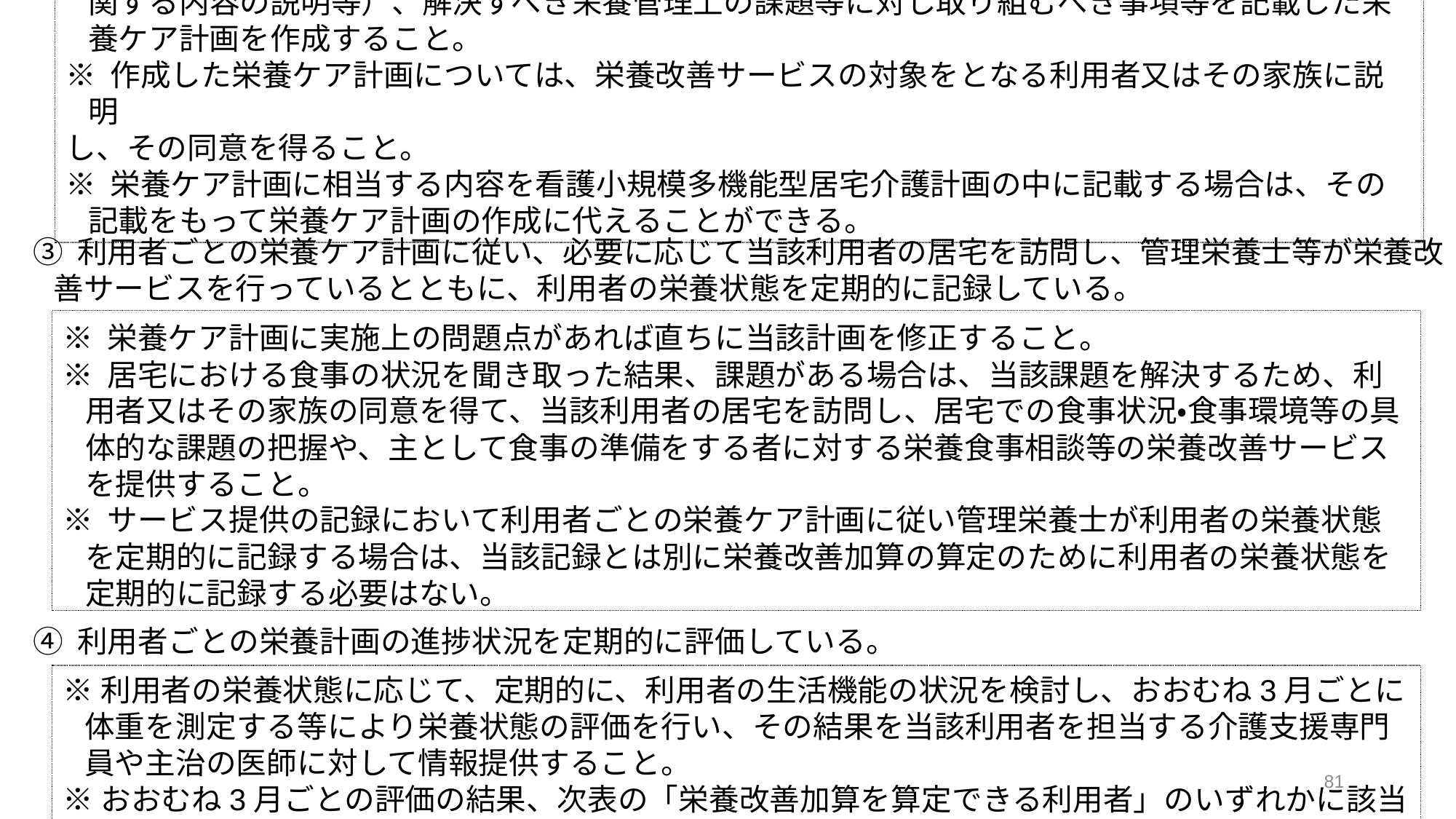

関する内容の説明等）、解決すべき栄養管理上の課題等に対し取り組むべき事項等を記載した栄養ケア計画を作成すること。
※ 作成した栄養ケア計画については、栄養改善サービスの対象をとなる利用者又はその家族に説明
し、その同意を得ること。
※ 栄養ケア計画に相当する内容を看護小規模多機能型居宅介護計画の中に記載する場合は、その記載をもって栄養ケア計画の作成に代えることができる。
③ 利用者ごとの栄養ケア計画に従い、必要に応じて当該利用者の居宅を訪問し、管理栄養士等が栄養改善サービスを行っているとともに、利用者の栄養状態を定期的に記録している。

④ 利用者ごとの栄養計画の進捗状況を定期的に評価している。

※ 栄養ケア計画に実施上の問題点があれば直ちに当該計画を修正すること。
※ 居宅における食事の状況を聞き取った結果、課題がある場合は、当該課題を解決するため、利用者又はその家族の同意を得て、当該利用者の居宅を訪問し、居宅での食事状況・食事環境等の具体的な課題の把握や、主として食事の準備をする者に対する栄養食事相談等の栄養改善サービスを提供すること。
※ サービス提供の記録において利用者ごとの栄養ケア計画に従い管理栄養士が利用者の栄養状態を定期的に記録する場合は、当該記録とは別に栄養改善加算の算定のために利用者の栄養状態を定期的に記録する必要はない。
※利用者の栄養状態に応じて、定期的に、利用者の生活機能の状況を検討し、おおむね3月ごとに体重を測定する等により栄養状態の評価を行い、その結果を当該利用者を担当する介護支援専門員や主治の医師に対して情報提供すること。
※おおむね3月ごとの評価の結果、次表の「栄養改善加算を算定できる利用者」のいずれかに該当

81